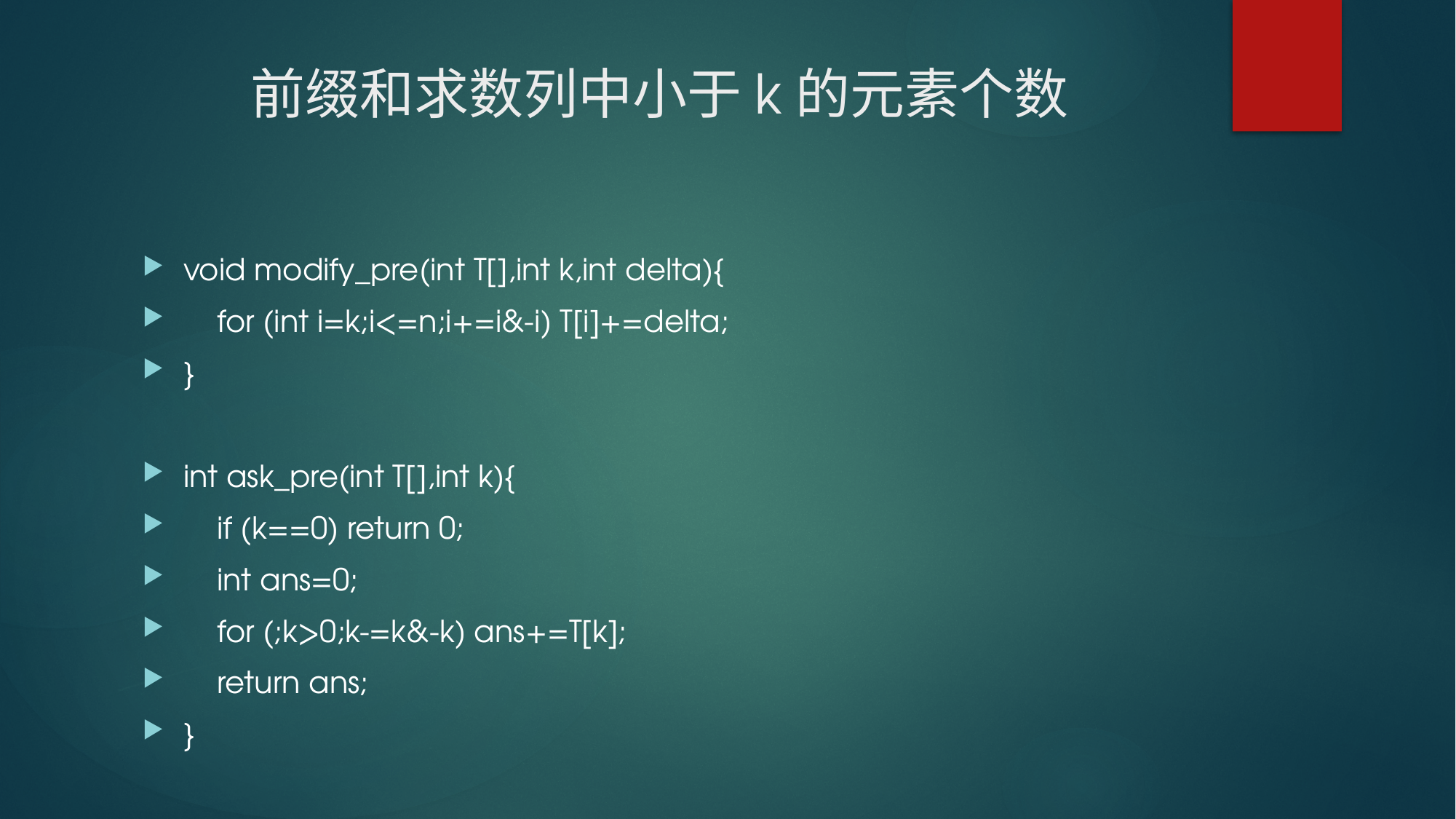

# 前缀和求数列中小于k的元素个数
void modify_pre(int T[],int k,int delta){
    for (int i=k;i<=n;i+=i&-i) T[i]+=delta;
}

int ask_pre(int T[],int k){
    if (k==0) return 0;
    int ans=0;
    for (;k>0;k-=k&-k) ans+=T[k];
    return ans;
}